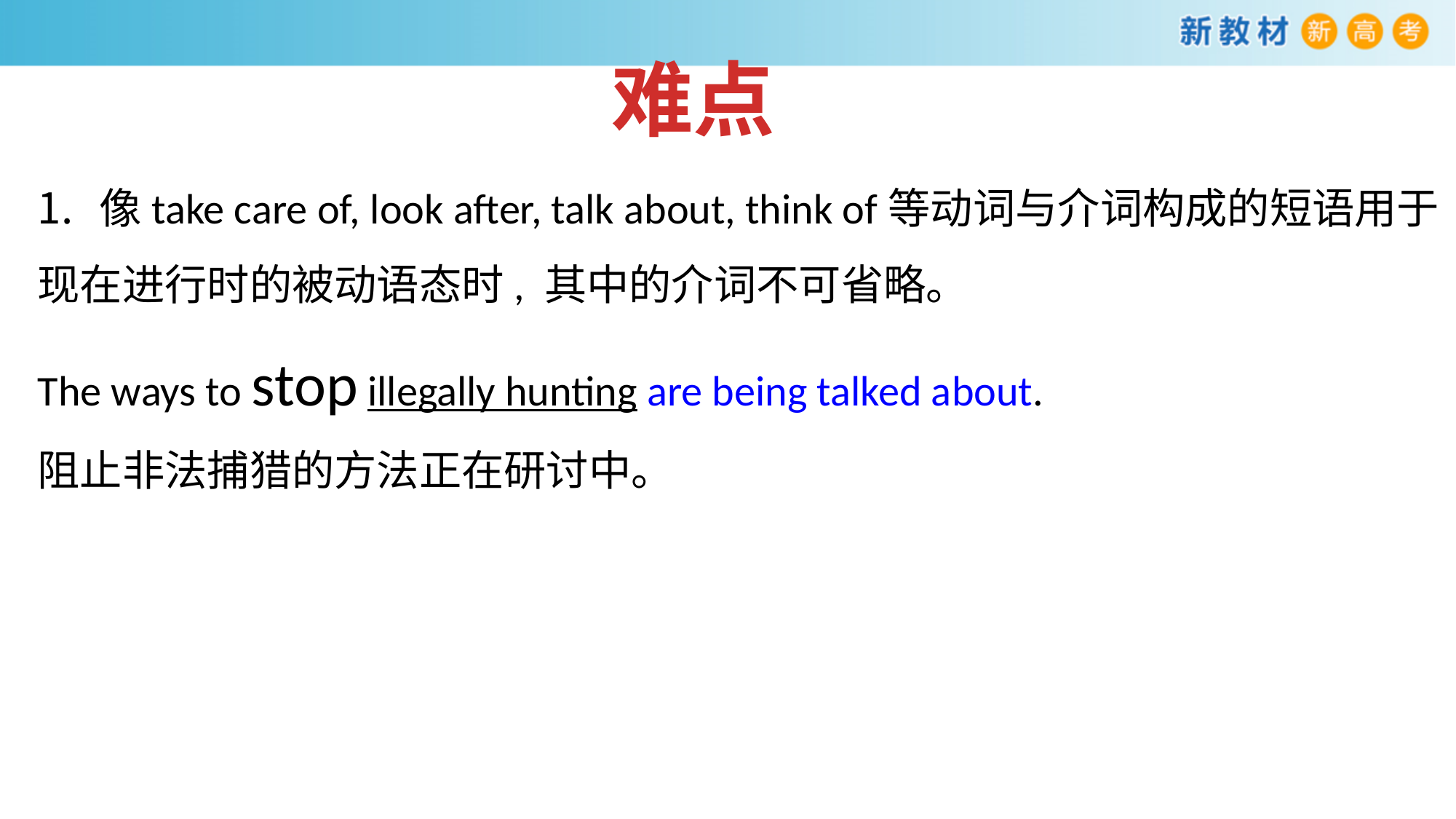

难点
像take care of, look after, talk about, think of等动词与介词构成的短语用于
现在进行时的被动语态时, 其中的介词不可省略。
The ways to stop illegally hunting are being talked about.
阻止非法捕猎的方法正在研讨中。